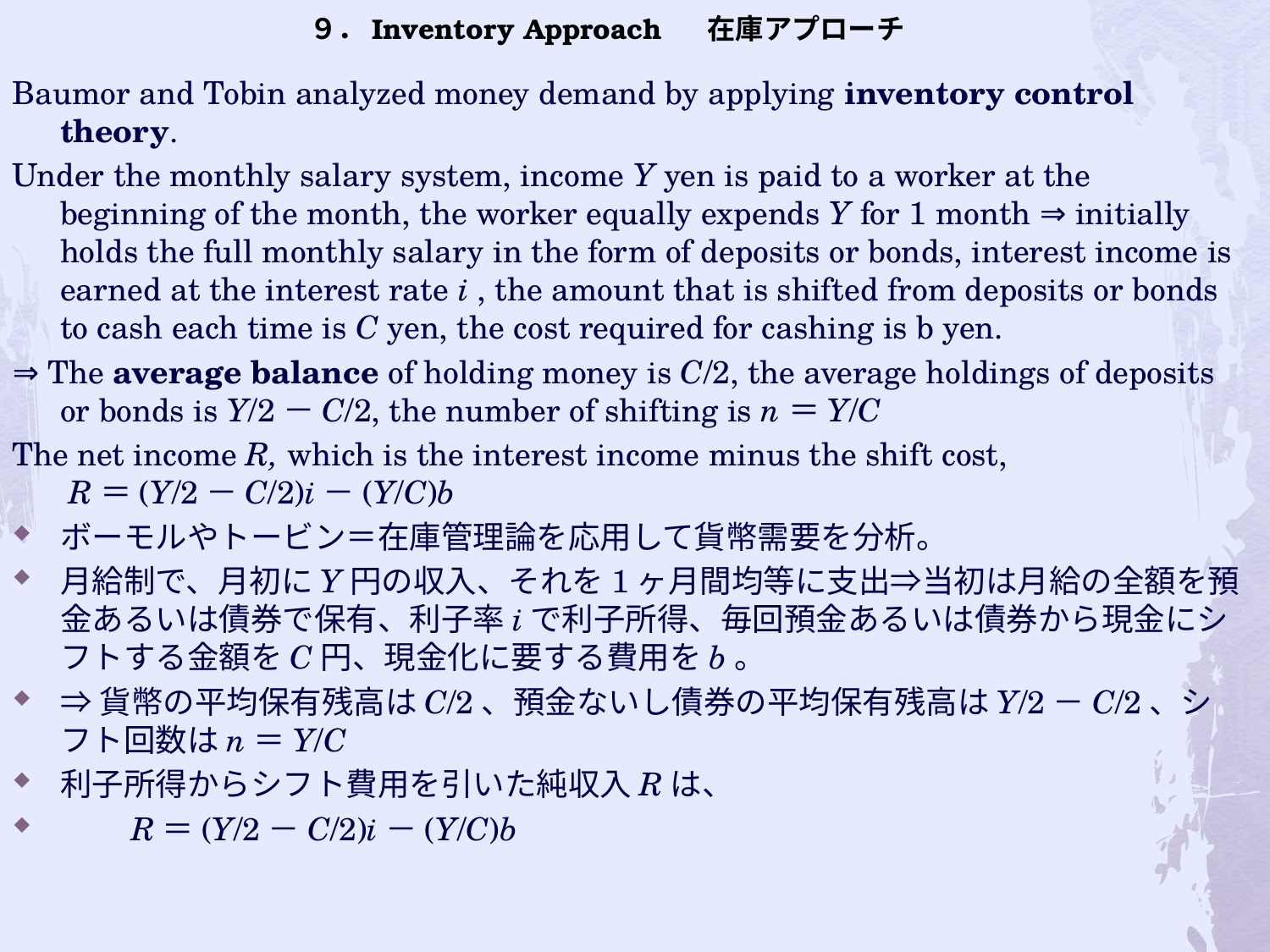

# ９．Inventory Approach    在庫アプローチ
Baumor and Tobin analyzed money demand by applying inventory control theory.
Under the monthly salary system, income Y yen is paid to a worker at the beginning of the month, the worker equally expends Y for 1 month ⇒ initially holds the full monthly salary in the form of deposits or bonds, interest income is earned at the interest rate i , the amount that is shifted from deposits or bonds to cash each time is C yen, the cost required for cashing is b yen.
⇒ The average balance of holding money is C/2, the average holdings of deposits or bonds is Y/2－C/2, the number of shifting is n＝Y/C
The net income R, which is the interest income minus the shift cost,
 R＝(Y/2－C/2)i－(Y/C)b
ボーモルやトービン＝在庫管理論を応用して貨幣需要を分析。
月給制で、月初にY円の収入、それを1ヶ月間均等に支出⇒当初は月給の全額を預金あるいは債券で保有、利子率iで利子所得、毎回預金あるいは債券から現金にシフトする金額をC円、現金化に要する費用をb。
⇒貨幣の平均保有残高はC/2、預金ないし債券の平均保有残高はY/2－C/2、シフト回数はn＝Y/C
利子所得からシフト費用を引いた純収入Rは、
　　R＝(Y/2－C/2)i－(Y/C)b